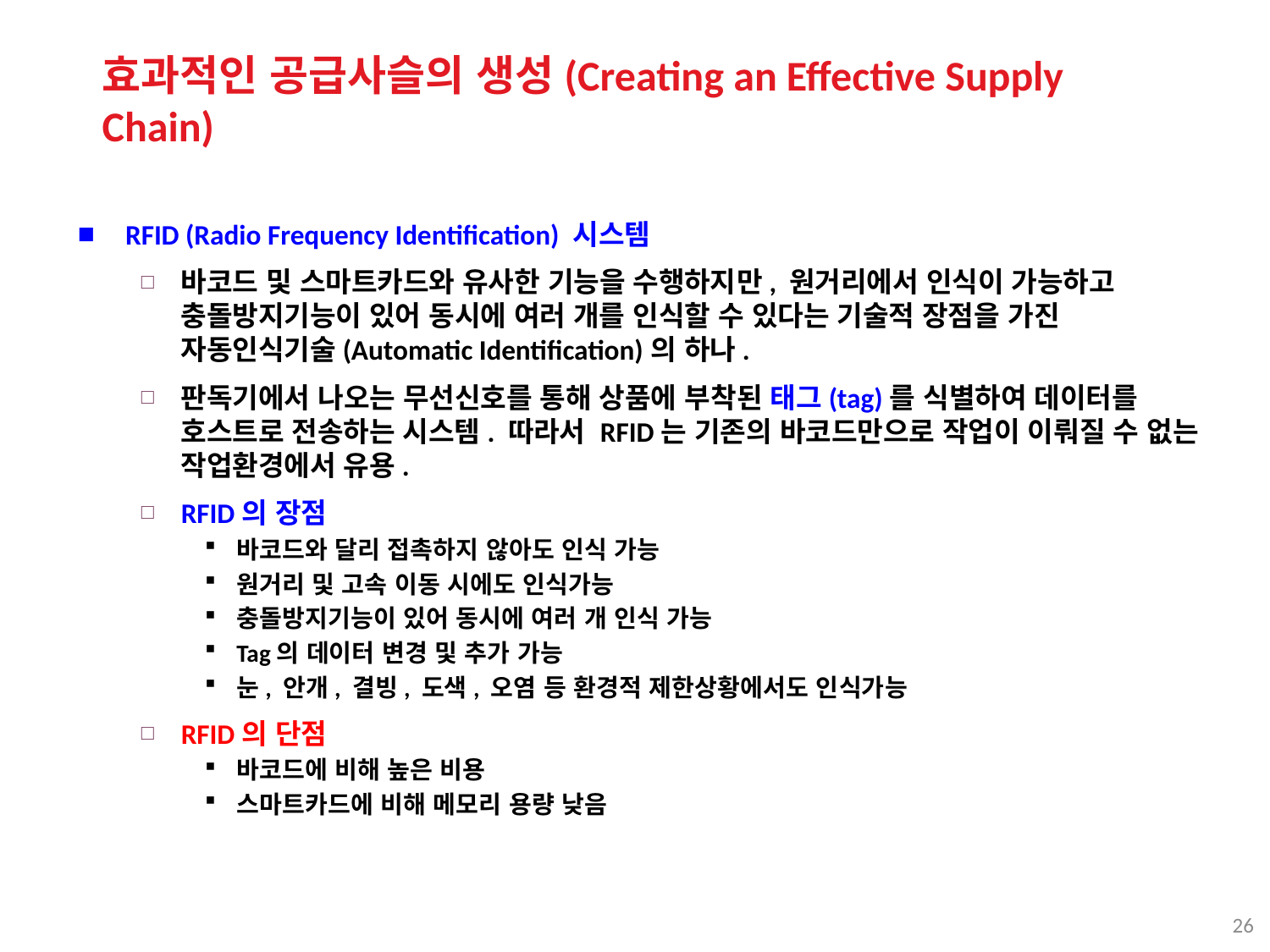

효과적인 공급사슬의 생성(Creating an Effective Supply Chain)
RFID (Radio Frequency Identification) 시스템
바코드 및 스마트카드와 유사한 기능을 수행하지만, 원거리에서 인식이 가능하고 충돌방지기능이 있어 동시에 여러 개를 인식할 수 있다는 기술적 장점을 가진 자동인식기술(Automatic Identification)의 하나.
판독기에서 나오는 무선신호를 통해 상품에 부착된 태그(tag)를 식별하여 데이터를 호스트로 전송하는 시스템. 따라서 RFID는 기존의 바코드만으로 작업이 이뤄질 수 없는 작업환경에서 유용.
RFID의 장점
바코드와 달리 접촉하지 않아도 인식 가능
원거리 및 고속 이동 시에도 인식가능
충돌방지기능이 있어 동시에 여러 개 인식 가능
Tag의 데이터 변경 및 추가 가능
눈, 안개, 결빙, 도색, 오염 등 환경적 제한상황에서도 인식가능
RFID의 단점
바코드에 비해 높은 비용
스마트카드에 비해 메모리 용량 낮음

26